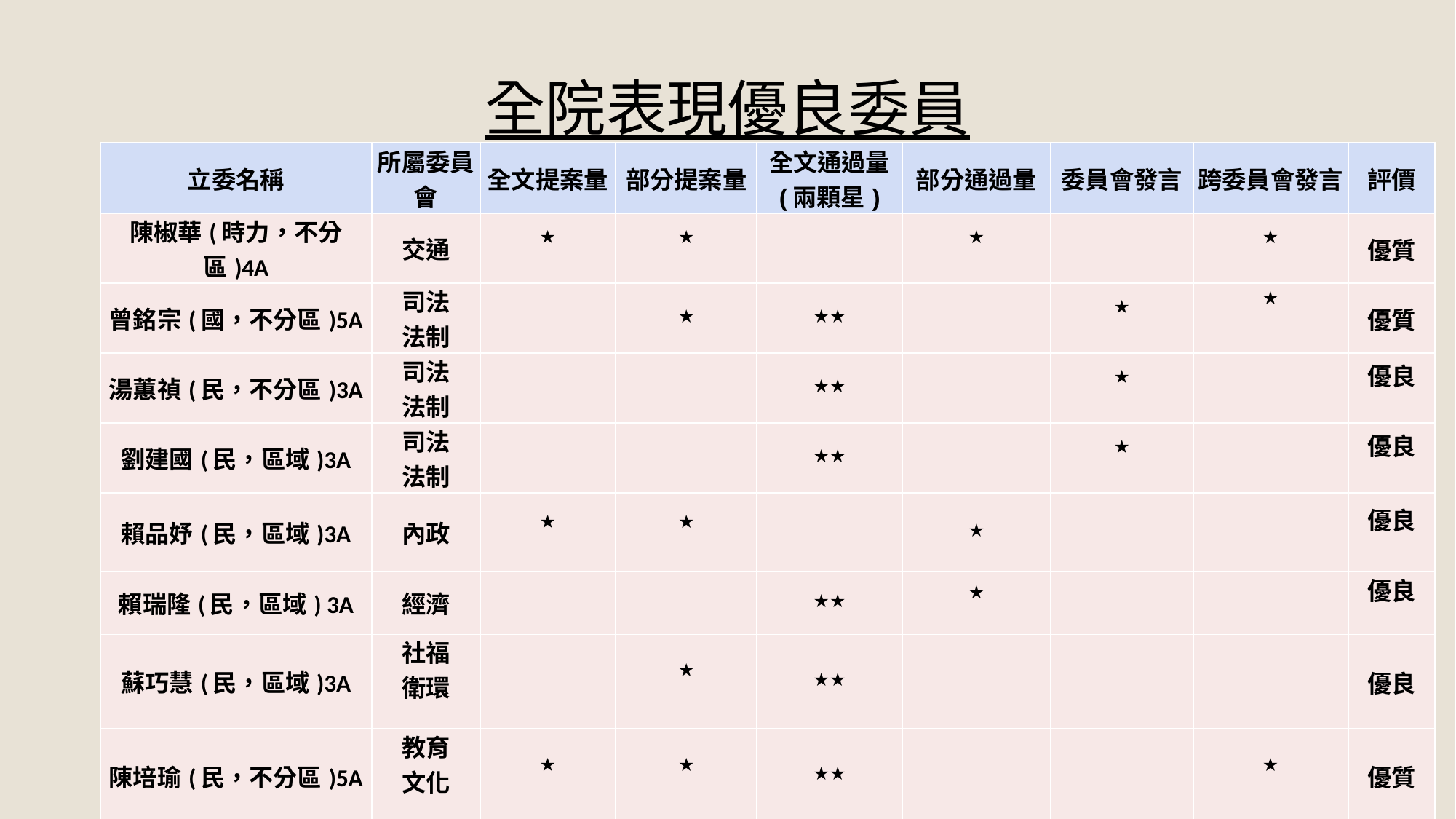

# 全院表現優良委員
| 立委名稱 | 所屬委員會 | 全文提案量 | 部分提案量 | 全文通過量 (兩顆星) | 部分通過量 | 委員會發言 | 跨委員會發言 | 評價 |
| --- | --- | --- | --- | --- | --- | --- | --- | --- |
| 陳椒華(時力，不分區)4A | 交通 | ★ | ★ |  | ★ |  | ★ | 優質 |
| 曾銘宗(國，不分區)5A | 司法 法制 |  | ★ | ★★ |  | ★ | ★ | 優質 |
| 湯蕙禎(民，不分區)3A | 司法 法制 |  |  | ★★ |  | ★ |  | 優良 |
| 劉建國(民，區域)3A | 司法 法制 |  |  | ★★ |  | ★ |  | 優良 |
| 賴品妤(民，區域)3A | 內政 | ★ | ★ |  | ★ |  |  | 優良 |
| 賴瑞隆(民，區域) 3A | 經濟 |  |  | ★★ | ★ |  |  | 優良 |
| 蘇巧慧(民，區域)3A | 社福 衛環 |  | ★ | ★★ |  |  |  | 優良 |
| 陳培瑜(民，不分區)5A | 教育 文化 | ★ | ★ | ★★ |  |  | ★ | 優質 |
| 蔡培慧(民，區域)3A | 交通 | ★ |  | ★★ |  |  |  | 優良 |